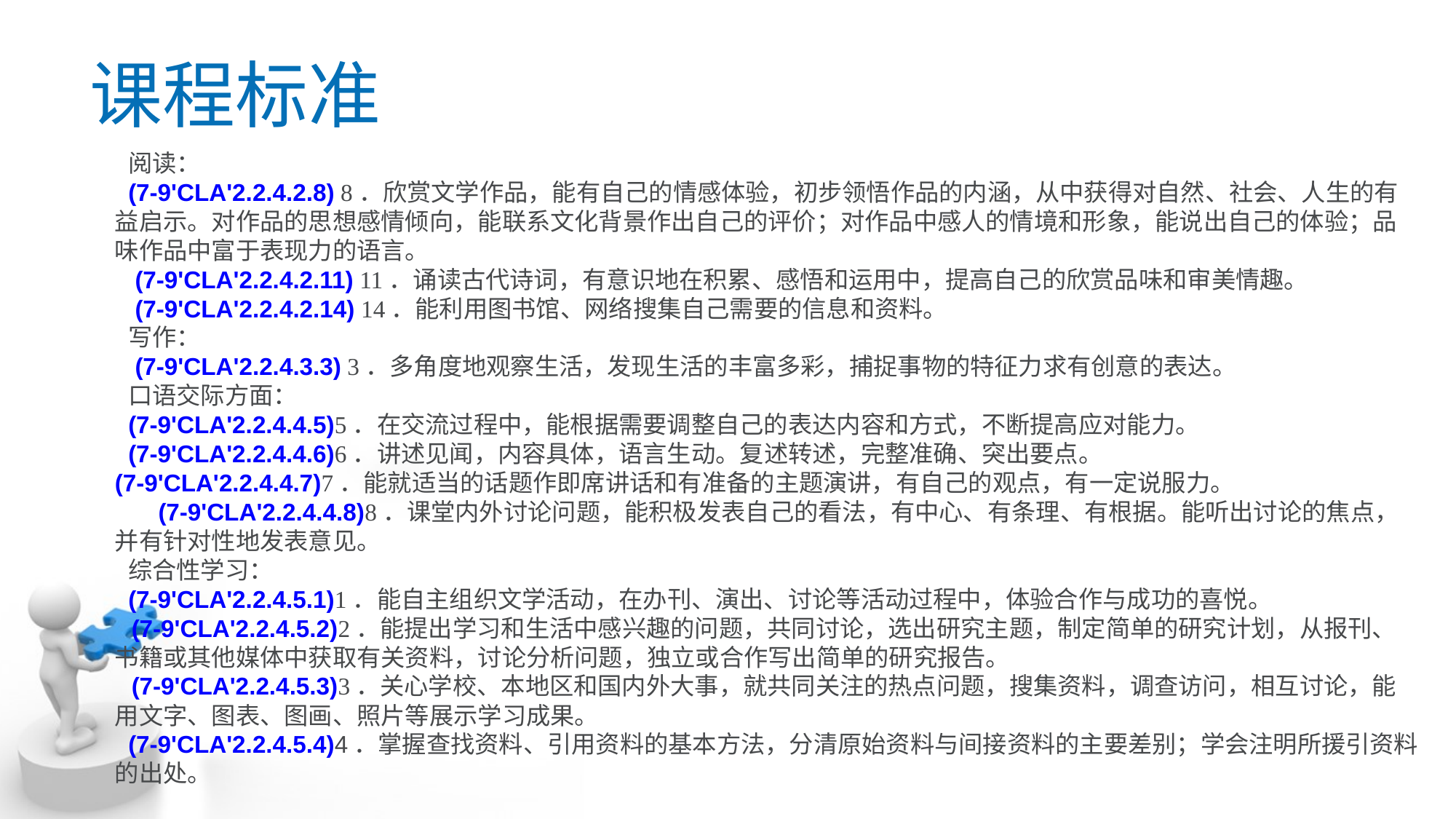

课程标准
阅读：
(7-9'CLA'2.2.4.2.8) 8．欣赏文学作品，能有自己的情感体验，初步领悟作品的内涵，从中获得对自然、社会、人生的有益启示。对作品的思想感情倾向，能联系文化背景作出自己的评价；对作品中感人的情境和形象，能说出自己的体验；品味作品中富于表现力的语言。
 (7-9'CLA'2.2.4.2.11) 11．诵读古代诗词，有意识地在积累、感悟和运用中，提高自己的欣赏品味和审美情趣。
 (7-9'CLA'2.2.4.2.14) 14．能利用图书馆、网络搜集自己需要的信息和资料。
写作：
 (7-9'CLA'2.2.4.3.3) 3．多角度地观察生活，发现生活的丰富多彩，捕捉事物的特征力求有创意的表达。
口语交际方面：
(7-9'CLA'2.2.4.4.5)5．在交流过程中，能根据需要调整自己的表达内容和方式，不断提高应对能力。
(7-9'CLA'2.2.4.4.6)6．讲述见闻，内容具体，语言生动。复述转述，完整准确、突出要点。
(7-9'CLA'2.2.4.4.7)7．能就适当的话题作即席讲话和有准备的主题演讲，有自己的观点，有一定说服力。
　(7-9'CLA'2.2.4.4.8)8．课堂内外讨论问题，能积极发表自己的看法，有中心、有条理、有根据。能听出讨论的焦点，并有针对性地发表意见。
综合性学习：
(7-9'CLA'2.2.4.5.1)1．能自主组织文学活动，在办刊、演出、讨论等活动过程中，体验合作与成功的喜悦。
  (7-9'CLA'2.2.4.5.2)2．能提出学习和生活中感兴趣的问题，共同讨论，选出研究主题，制定简单的研究计划，从报刊、书籍或其他媒体中获取有关资料，讨论分析问题，独立或合作写出简单的研究报告。
  (7-9'CLA'2.2.4.5.3)3．关心学校、本地区和国内外大事，就共同关注的热点问题，搜集资料，调查访问，相互讨论，能用文字、图表、图画、照片等展示学习成果。
(7-9'CLA'2.2.4.5.4)4．掌握查找资料、引用资料的基本方法，分清原始资料与间接资料的主要差别；学会注明所援引资料的出处。